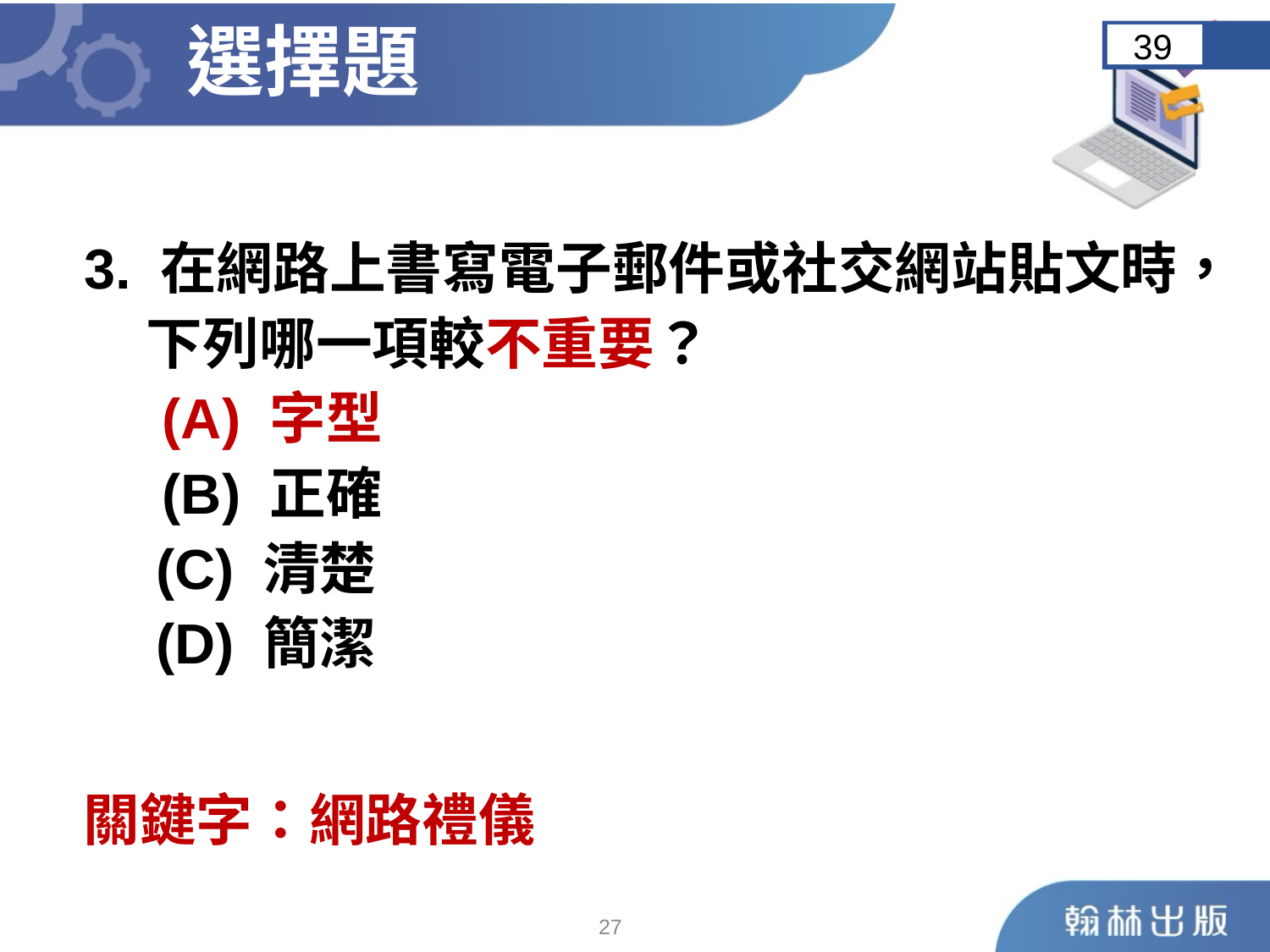

選擇題
39
 3. 在網路上書寫電子郵件或社交網站貼文時，
     下列哪一項較不重要？
      (A) 字型
      (B) 正確
	    (C) 清楚
	    (D) 簡潔
關鍵字：網路禮儀

27